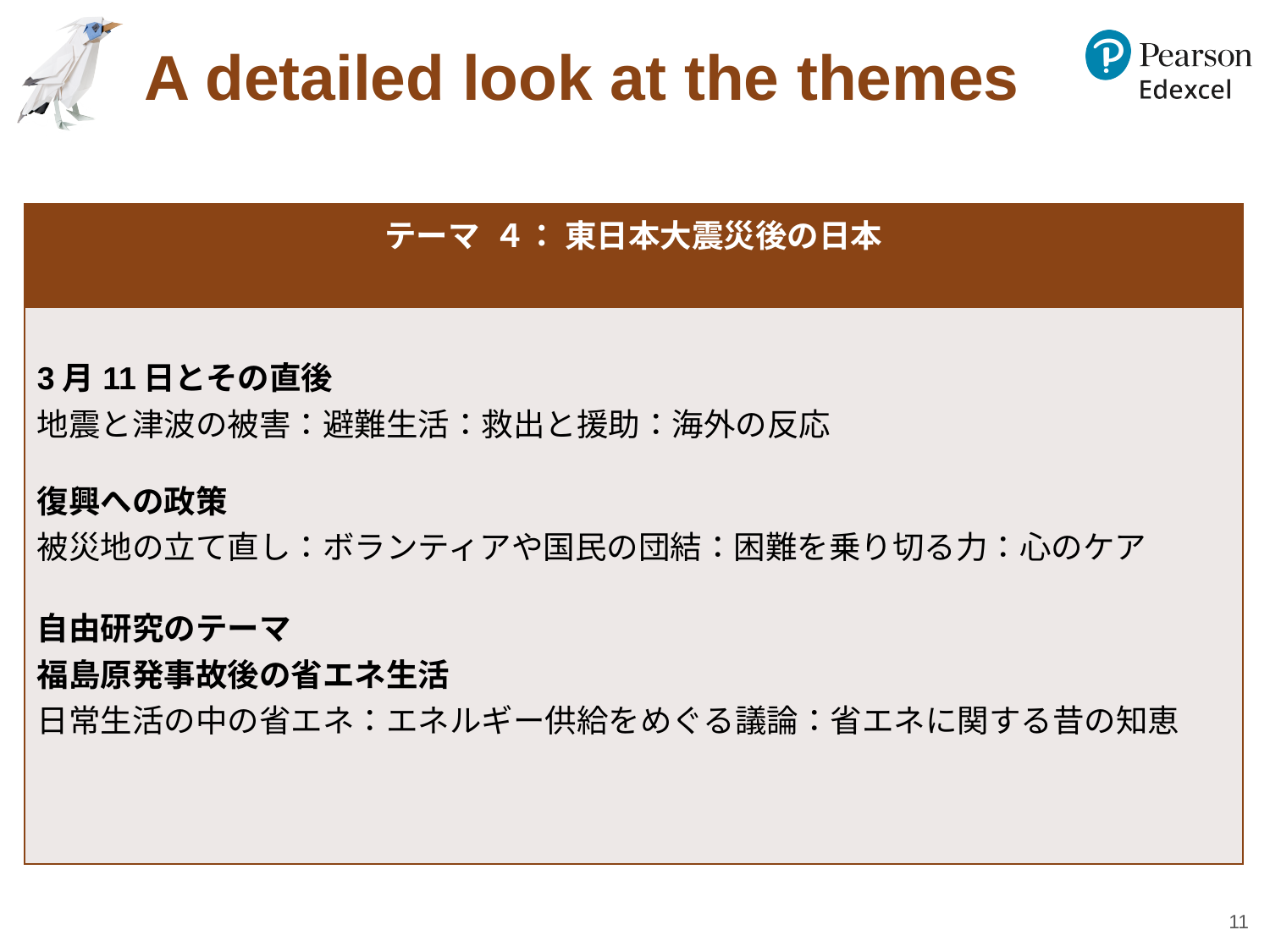

# A detailed look at the themes

| テーマ ４： 東日本大震災後の日本 |
| --- |
| 3月11日とその直後 地震と津波の被害：避難生活：救出と援助：海外の反応 復興への政策 被災地の立て直し：ボランティアや国民の団結：困難を乗り切る力：心のケア   自由研究のテーマ 福島原発事故後の省エネ生活 日常生活の中の省エネ：エネルギー供給をめぐる議論：省エネに関する昔の知恵 |